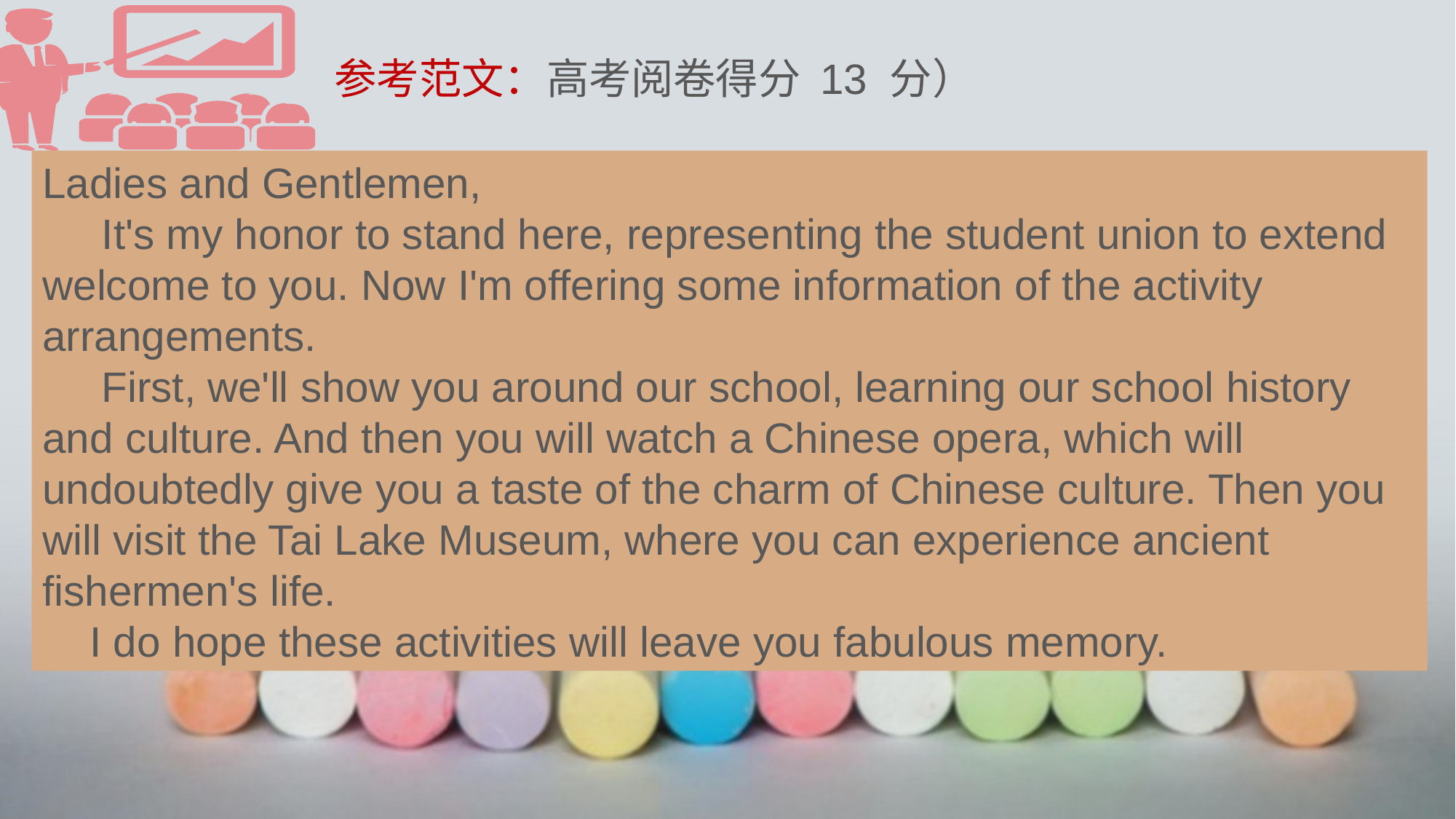

参考范文：高考阅卷得分 13 分）
Ladies and Gentlemen,
     It's my honor to stand here, representing the student union to extend welcome to you. Now I'm offering some information of the activity arrangements.
     First, we'll show you around our school, learning our school history and culture. And then you will watch a Chinese opera, which will undoubtedly give you a taste of the charm of Chinese culture. Then you will visit the Tai Lake Museum, where you can experience ancient fishermen's life.
    I do hope these activities will leave you fabulous memory.